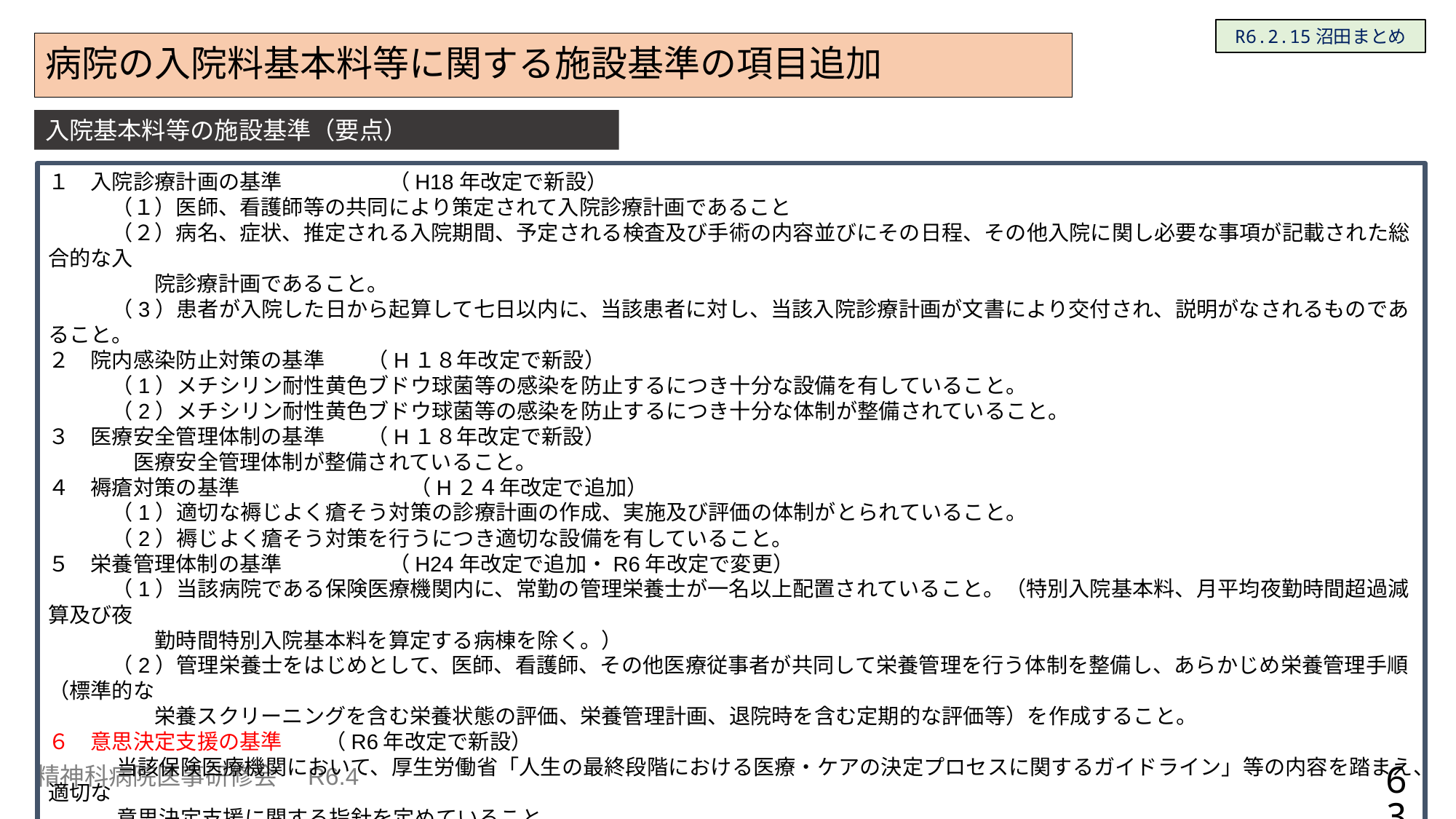

R6.2.15沼田まとめ
# 病院の入院料基本料等に関する施設基準の項目追加
入院基本料等の施設基準（要点）
１　入院診療計画の基準　　　　　（H18年改定で新設）
　　　（１）医師、看護師等の共同により策定されて入院診療計画であること
　　　（２）病名、症状、推定される入院期間、予定される検査及び手術の内容並びにその日程、その他入院に関し必要な事項が記載された総合的な入
　　　　　院診療計画であること。
　　　（3）患者が入院した日から起算して七日以内に、当該患者に対し、当該入院診療計画が文書により交付され、説明がなされるものであること。
２　院内感染防止対策の基準　　（H１８年改定で新設）
　　　（1）メチシリン耐性黄色ブドウ球菌等の感染を防止するにつき十分な設備を有していること。
　　　（2）メチシリン耐性黄色ブドウ球菌等の感染を防止するにつき十分な体制が整備されていること。
３　医療安全管理体制の基準　　（H１８年改定で新設）
　　　　医療安全管理体制が整備されていること。
４　褥瘡対策の基準　　　　　　　　（H２４年改定で追加）
　　　（1）適切な褥じよく瘡そう対策の診療計画の作成、実施及び評価の体制がとられていること。
　　　（2）褥じよく瘡そう対策を行うにつき適切な設備を有していること。
５　栄養管理体制の基準　　　　　（H24年改定で追加・R6年改定で変更）
　　　（1）当該病院である保険医療機関内に、常勤の管理栄養士が一名以上配置されていること。（特別入院基本料、月平均夜勤時間超過減算及び夜
　　　　　勤時間特別入院基本料を算定する病棟を除く。）
　　　（2）管理栄養士をはじめとして、医師、看護師、その他医療従事者が共同して栄養管理を行う体制を整備し、あらかじめ栄養管理手順（標準的な
　　　　　栄養スクリーニングを含む栄養状態の評価、栄養管理計画、退院時を含む定期的な評価等）を作成すること。
６　意思決定支援の基準         （R6年改定で新設）
　　　 当該保険医療機関において、厚生労働省「人生の最終段階における医療・ケアの決定プロセスに関するガイドライン」等の内容を踏まえ、適切な
　　　 意思決定支援に関する指針を定めていること。
７  身体的拘束最小化の基準   （R6年改定で新設）
　　　　精神科病院における身体的拘束の取扱いについては、精神保健福祉法の規定によるものとする。
63